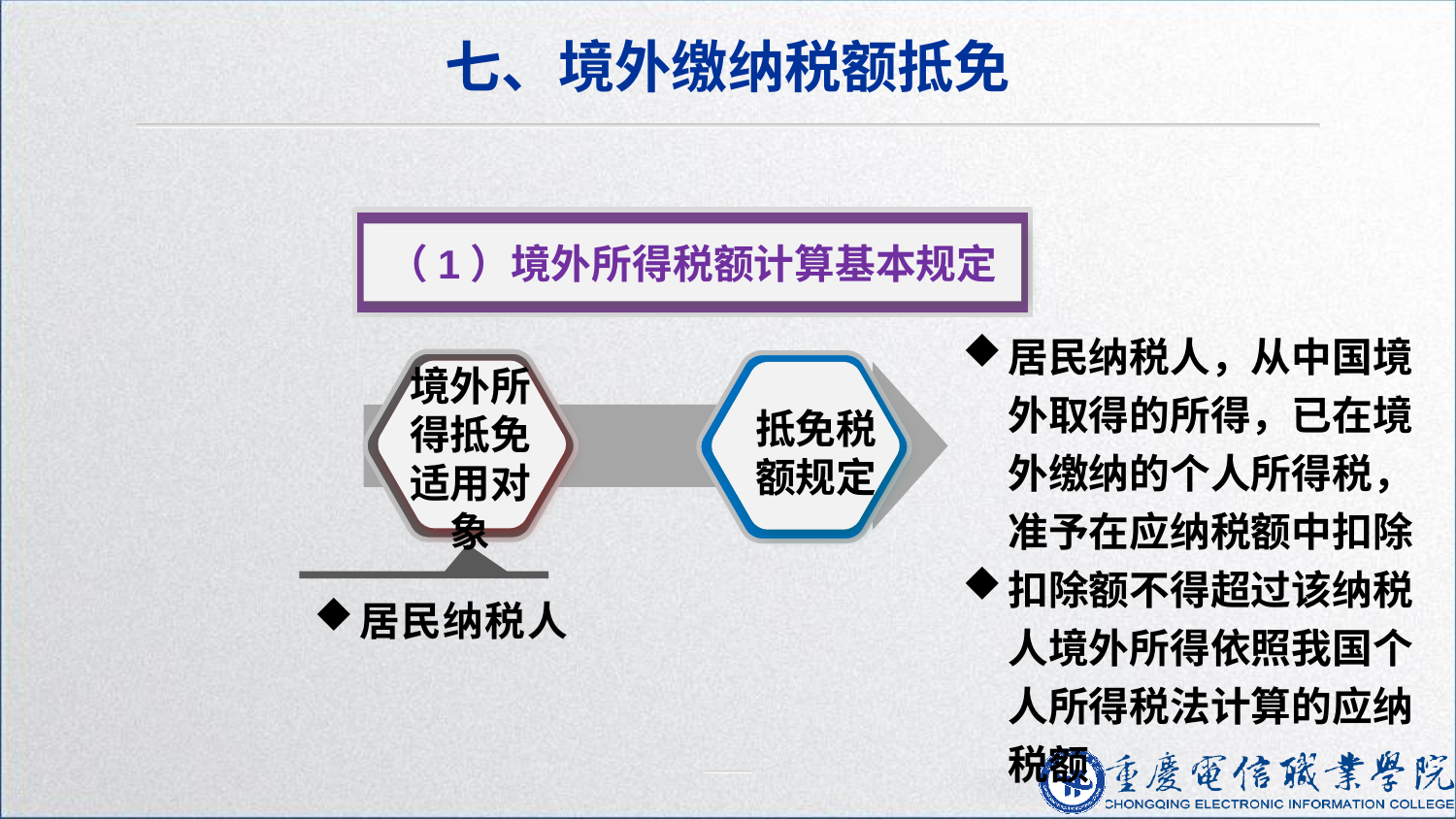

七、境外缴纳税额抵免

（1）境外所得税额计算基本规定
居民纳税人，从中国境外取得的所得，已在境外缴纳的个人所得税，准予在应纳税额中扣除
扣除额不得超过该纳税人境外所得依照我国个人所得税法计算的应纳税额

境外所得抵免适用对象

抵免税额规定

居民纳税人